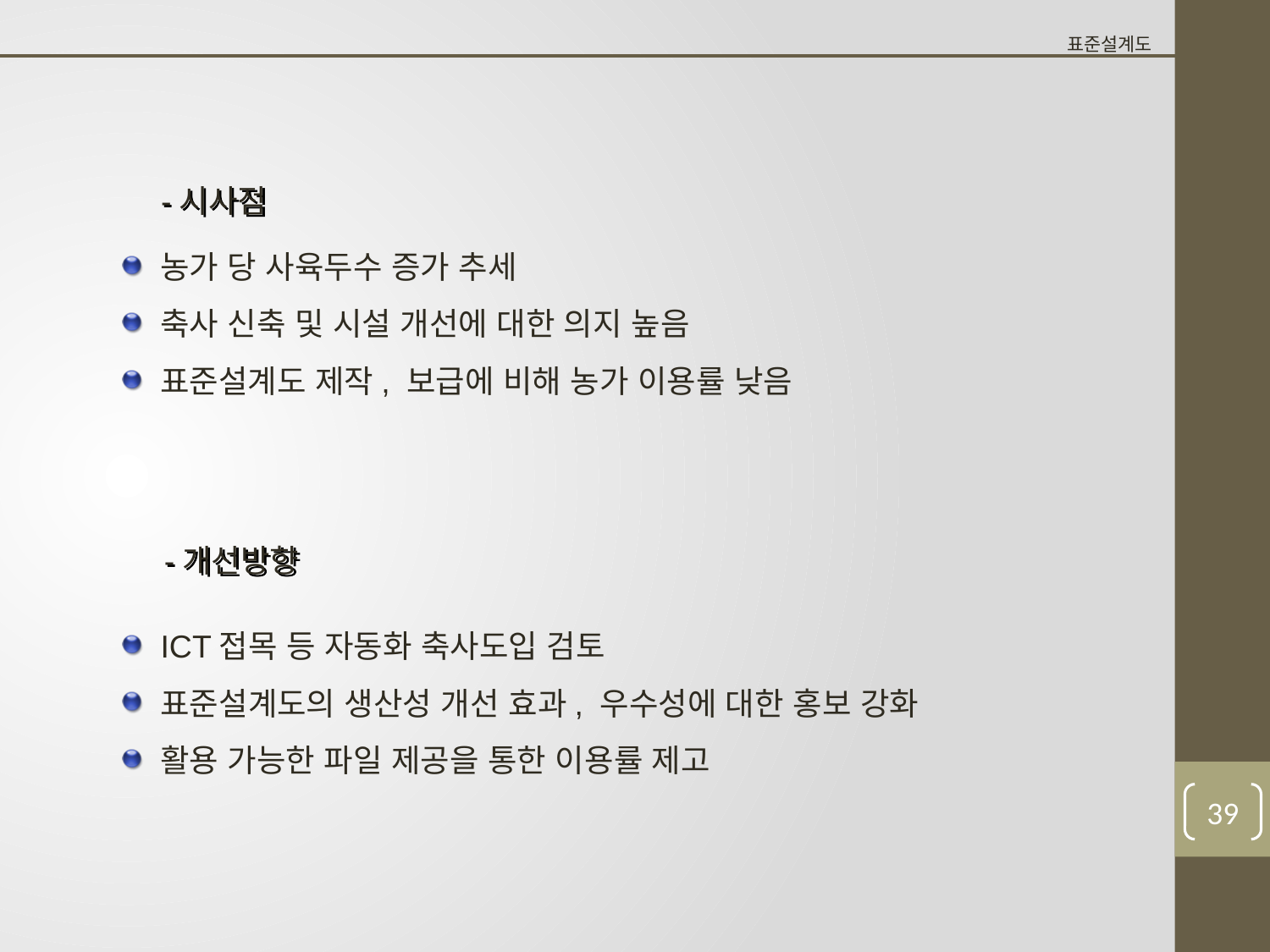

표준설계도
-시사점

농가 당 사육두수 증가 추세
축사 신축 및 시설 개선에 대한 의지 높음
표준설계도 제작, 보급에 비해 농가 이용률 낮음

-개선방향

ICT접목 등 자동화 축사도입 검토
표준설계도의 생산성 개선 효과, 우수성에 대한 홍보 강화
활용 가능한 파일 제공을 통한 이용률 제고
39